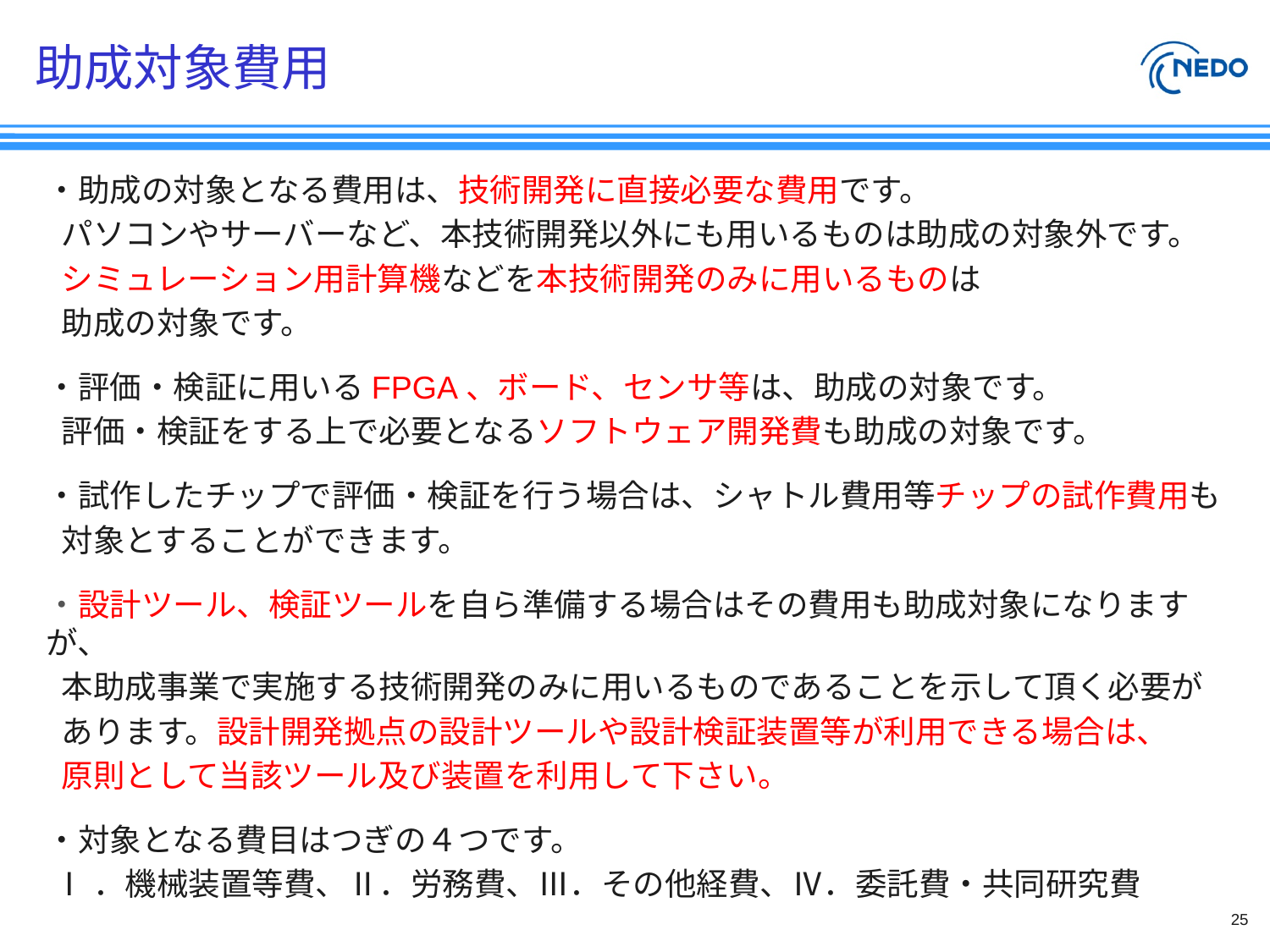

# 助成対象費用
・助成の対象となる費用は、技術開発に直接必要な費用です。
 パソコンやサーバーなど、本技術開発以外にも用いるものは助成の対象外です。
 シミュレーション用計算機などを本技術開発のみに用いるものは
 助成の対象です。

・評価・検証に用いるFPGA、ボード、センサ等は、助成の対象です。
 評価・検証をする上で必要となるソフトウェア開発費も助成の対象です。

・試作したチップで評価・検証を行う場合は、シャトル費用等チップの試作費用も
 対象とすることができます。

・設計ツール、検証ツールを自ら準備する場合はその費用も助成対象になりますが、
 本助成事業で実施する技術開発のみに用いるものであることを示して頂く必要が
 あります。設計開発拠点の設計ツールや設計検証装置等が利用できる場合は、
 原則として当該ツール及び装置を利用して下さい。

・対象となる費目はつぎの４つです。
 Ⅰ．機械装置等費、Ⅱ．労務費、Ⅲ．その他経費、Ⅳ．委託費・共同研究費

25